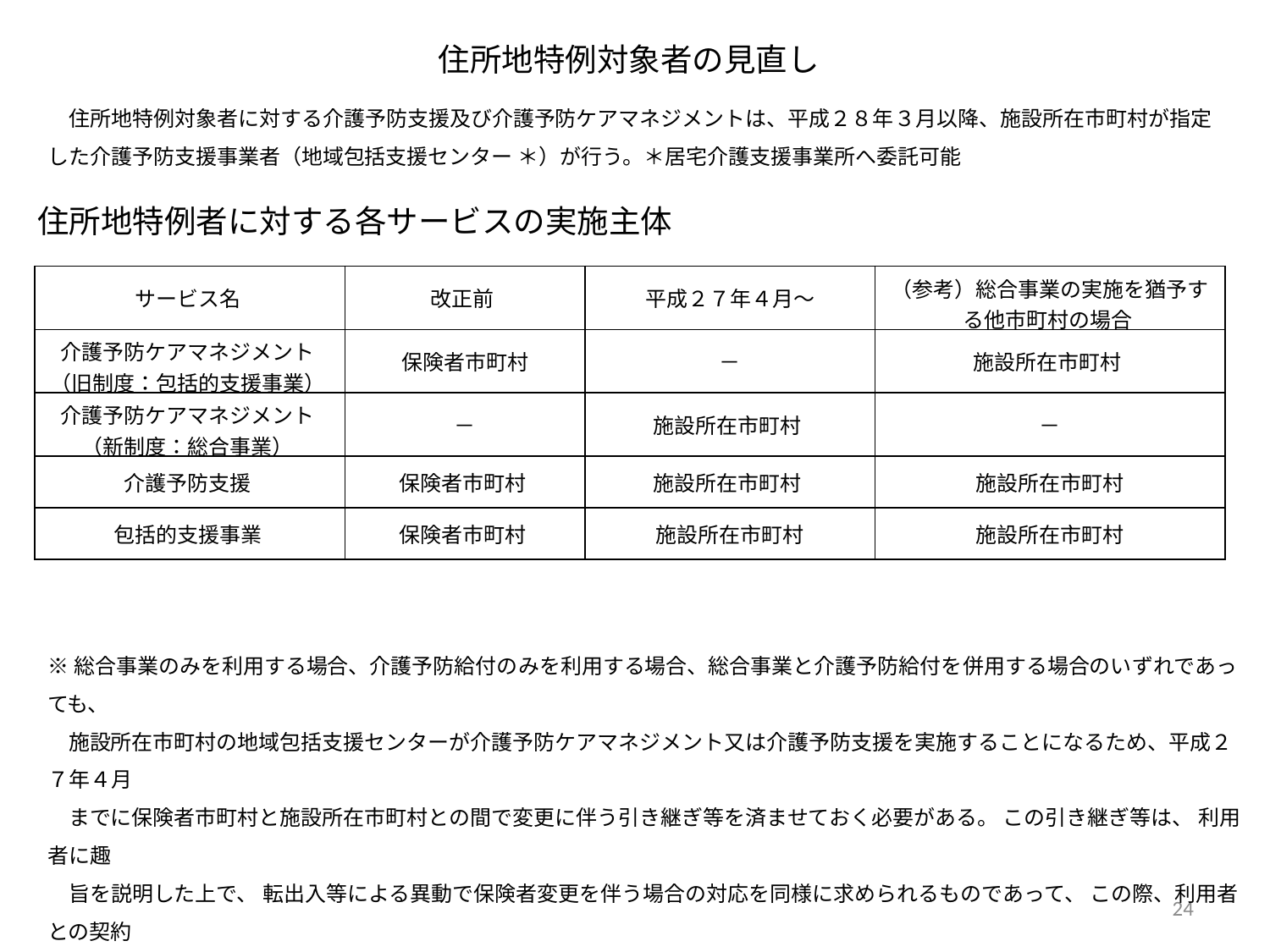

# 住所地特例対象者の見直し
　住所地特例対象者に対する介護予防支援及び介護予防ケアマネジメントは、平成２８年３月以降、施設所在市町村が指定した介護予防支援事業者（地域包括支援センター ＊）が行う。＊居宅介護支援事業所へ委託可能
住所地特例者に対する各サービスの実施主体
| サービス名 | 改正前 | 平成２７年４月～ | （参考）総合事業の実施を猶予する他市町村の場合 |
| --- | --- | --- | --- |
| 介護予防ケアマネジメント （旧制度：包括的支援事業） | 保険者市町村 | － | 施設所在市町村 |
| 介護予防ケアマネジメント （新制度：総合事業） | － | 施設所在市町村 | － |
| 介護予防支援 | 保険者市町村 | 施設所在市町村 | 施設所在市町村 |
| 包括的支援事業 | 保険者市町村 | 施設所在市町村 | 施設所在市町村 |
※総合事業のみを利用する場合、介護予防給付のみを利用する場合、総合事業と介護予防給付を併用する場合のいずれであっても、
　施設所在市町村の地域包括支援センターが介護予防ケアマネジメント又は介護予防支援を実施することになるため、平成２７年４月
　までに保険者市町村と施設所在市町村との間で変更に伴う引き継ぎ等を済ませておく必要がある。 この引き継ぎ等は、 利用者に趣
　旨を説明した上で、 転出入等による異動で保険者変更を伴う場合の対応を同様に求められるものであって、 この際、利用者との契約
　についても、施設所在市町村の地域包括支援センターとの契約が必要である。
24